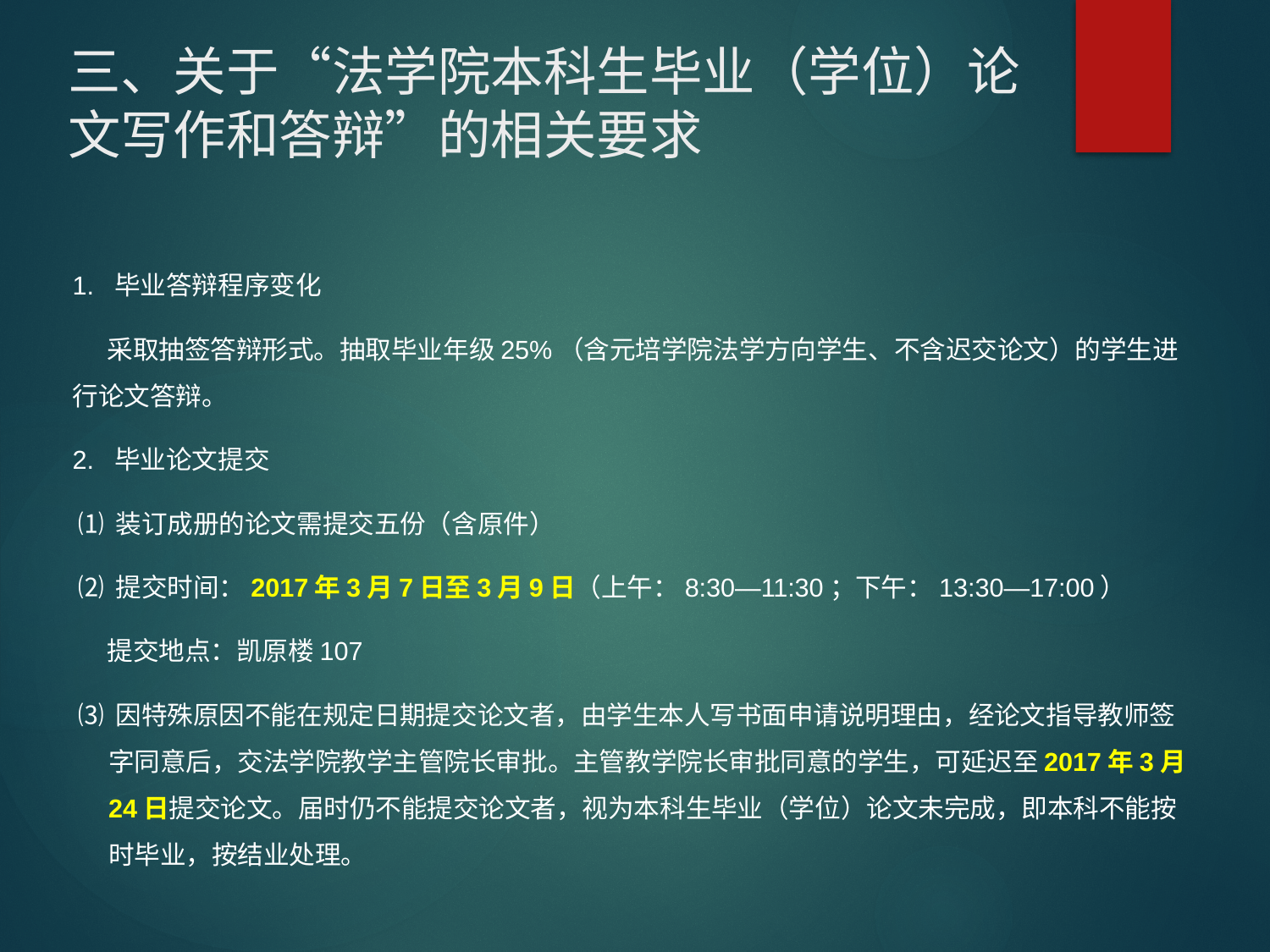

# 三、关于“法学院本科生毕业（学位）论文写作和答辩”的相关要求
1.  毕业答辩程序变化
     采取抽签答辩形式。抽取毕业年级25%（含元培学院法学方向学生、不含迟交论文）的学生进行论文答辩。
2.  毕业论文提交
 ⑴ 装订成册的论文需提交五份（含原件）
 ⑵ 提交时间：2017年3月7日至3月9日（上午：8:30—11:30；下午：13:30—17:00）
     提交地点：凯原楼107
 ⑶ 因特殊原因不能在规定日期提交论文者，由学生本人写书面申请说明理由，经论文指导教师签字同意后，交法学院教学主管院长审批。主管教学院长审批同意的学生，可延迟至2017年3月24日提交论文。届时仍不能提交论文者，视为本科生毕业（学位）论文未完成，即本科不能按时毕业，按结业处理。